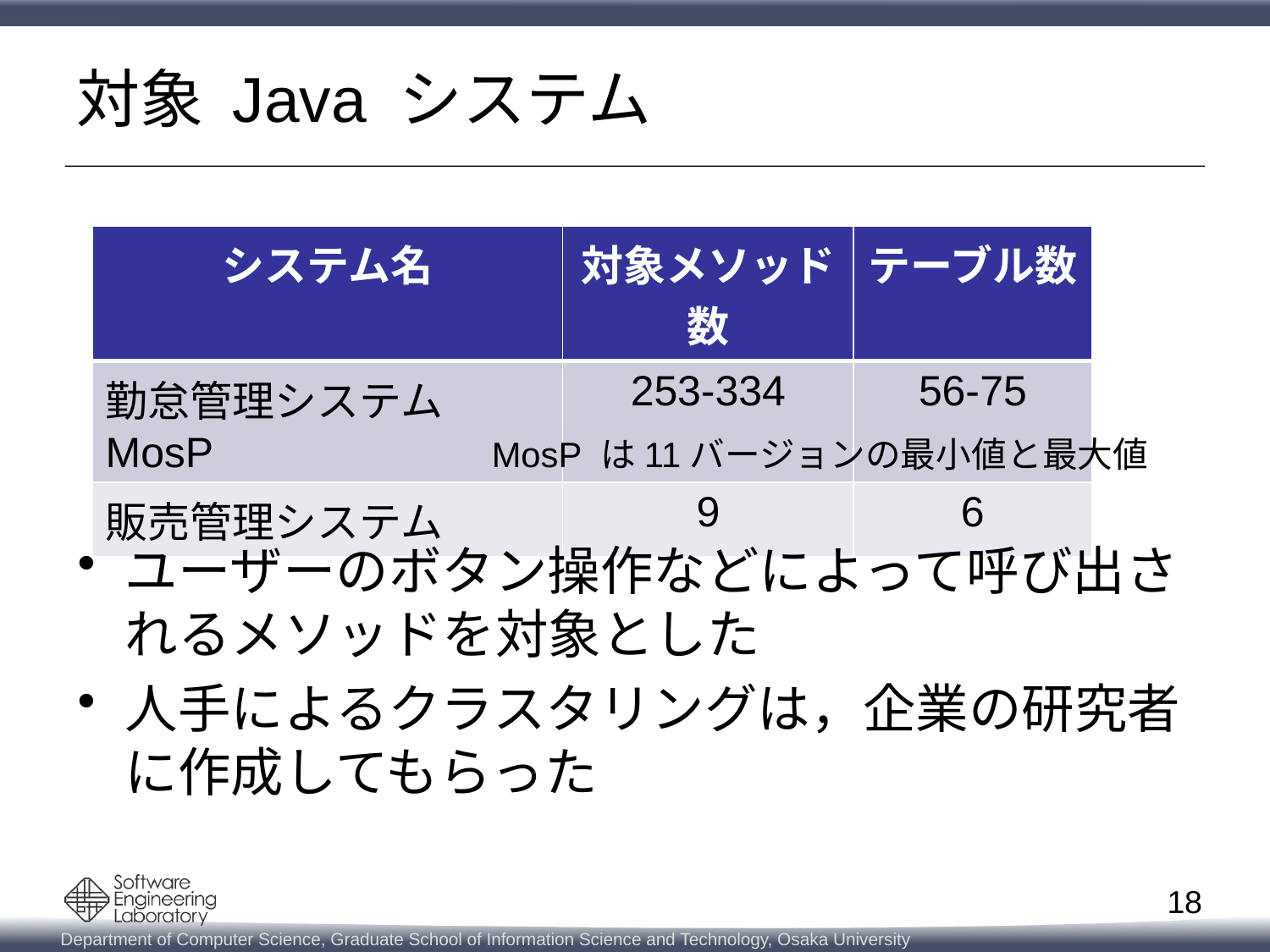

# 対象 Java システム
| システム名 | 対象メソッド数 | テーブル数 |
| --- | --- | --- |
| 勤怠管理システムMosP | 253-334 | 56-75 |
| 販売管理システム | 9 | 6 |
MosP は11バージョンの最小値と最大値
ユーザーのボタン操作などによって呼び出されるメソッドを対象とした
人手によるクラスタリングは，企業の研究者に作成してもらった
18